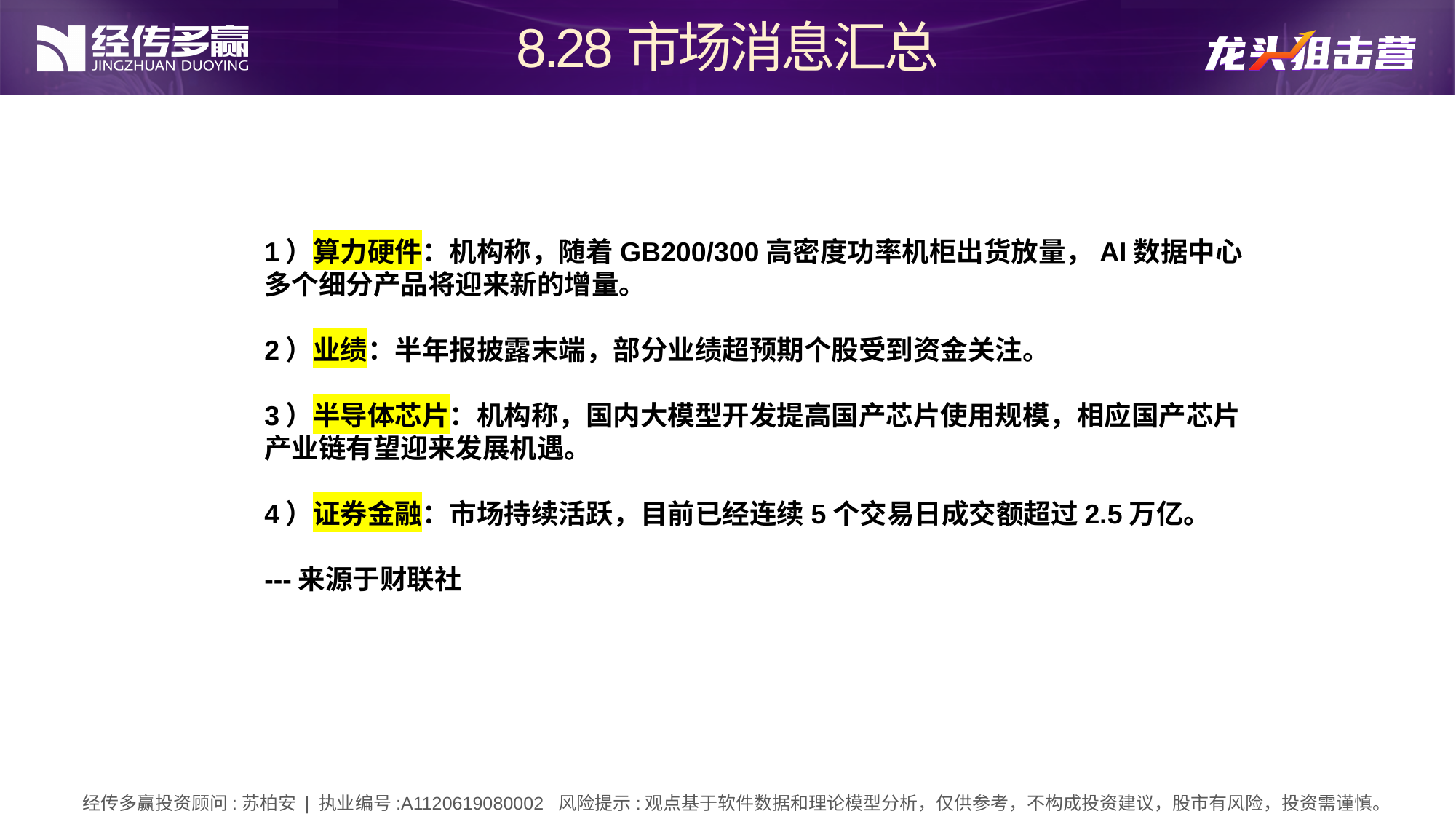

8.28市场消息汇总

1）算力硬件：机构称，随着GB200/300高密度功率机柜出货放量，AI数据中心多个细分产品将迎来新的增量。

2）业绩：半年报披露末端，部分业绩超预期个股受到资金关注。

3）半导体芯片：机构称，国内大模型开发提高国产芯片使用规模，相应国产芯片产业链有望迎来发展机遇。

4）证券金融：市场持续活跃，目前已经连续5个交易日成交额超过2.5万亿。

---来源于财联社